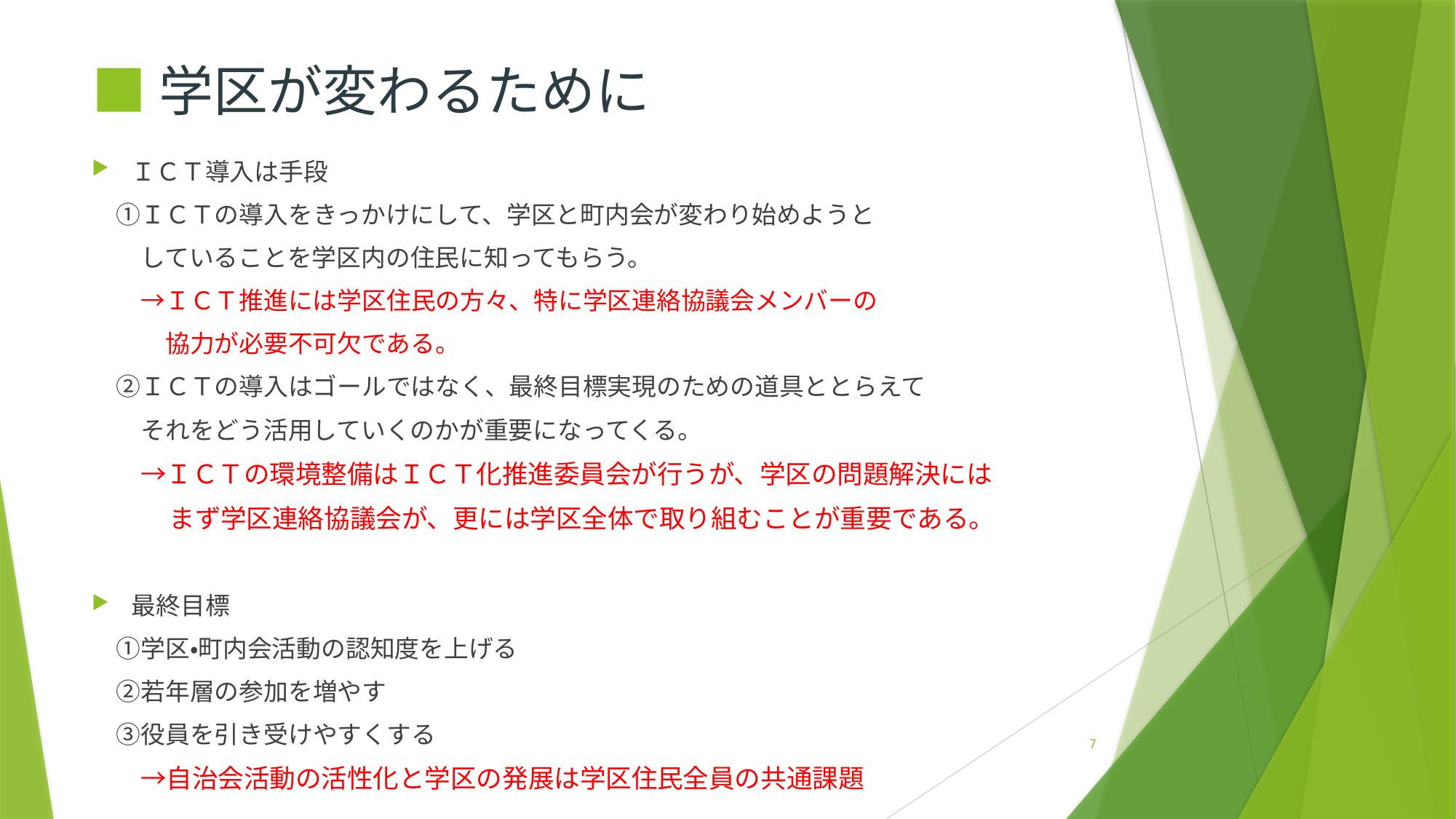

# ■学区が変わるために
ＩＣＴ導入は手段
　①ＩＣＴの導入をきっかけにして、学区と町内会が変わり始めようと
　　していることを学区内の住民に知ってもらう。
　　→ＩＣＴ推進には学区住民の方々、特に学区連絡協議会メンバーの
　　　協力が必要不可欠である。
　②ＩＣＴの導入はゴールではなく、最終目標実現のための道具ととらえて
　　それをどう活用していくのかが重要になってくる。
　　→ＩＣＴの環境整備はＩＣＴ化推進委員会が行うが、学区の問題解決には
　　　まず学区連絡協議会が、更には学区全体で取り組むことが重要である。

最終目標
　①学区・町内会活動の認知度を上げる
　②若年層の参加を増やす
　③役員を引き受けやすくする
　　→自治会活動の活性化と学区の発展は学区住民全員の共通課題

7